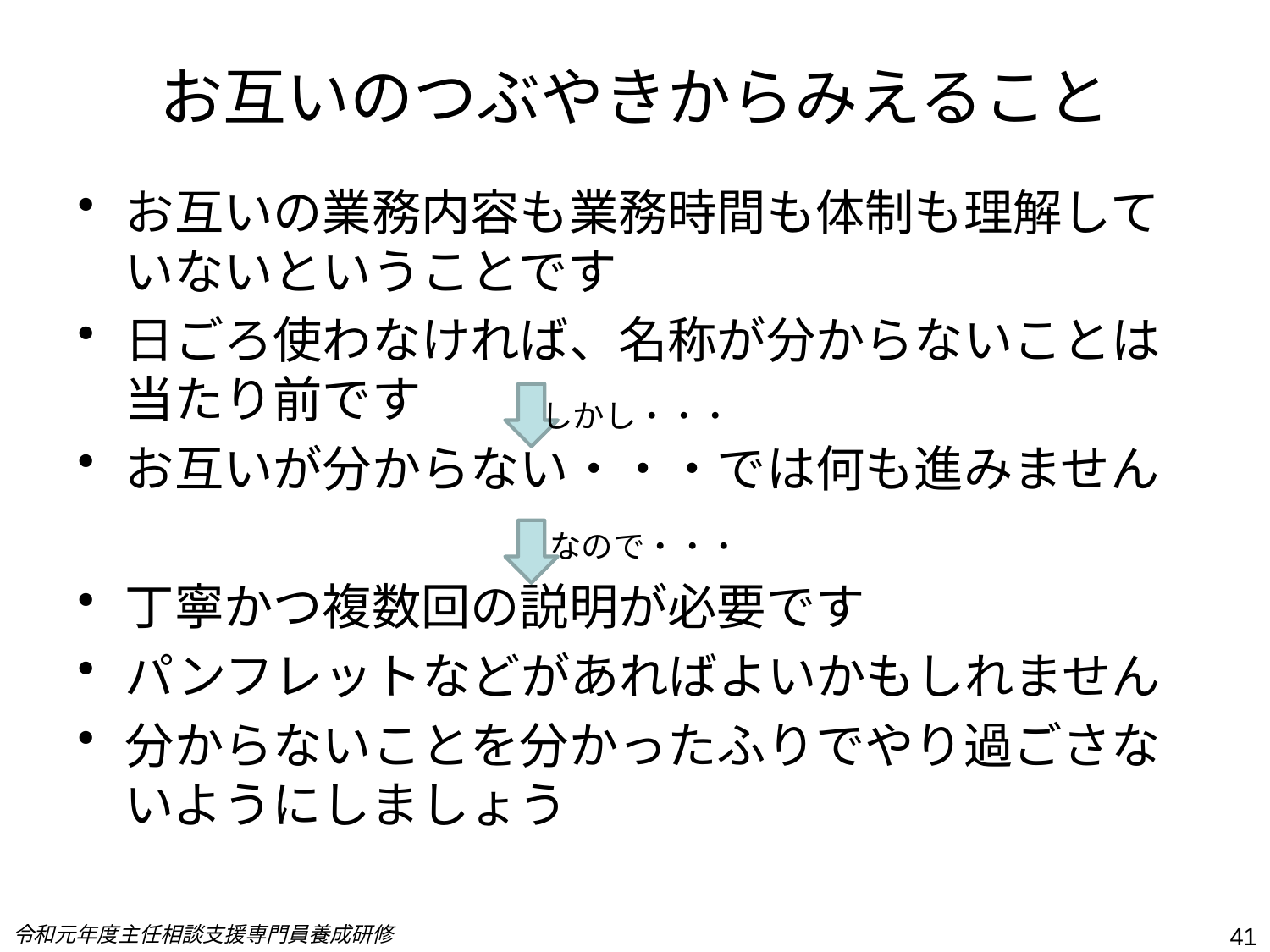

# お互いのつぶやきからみえること
お互いの業務内容も業務時間も体制も理解していないということです
日ごろ使わなければ、名称が分からないことは当たり前です
お互いが分からない・・・では何も進みません

丁寧かつ複数回の説明が必要です
パンフレットなどがあればよいかもしれません
分からないことを分かったふりでやり過ごさないようにしましょう

しかし・・・

なので・・・
令和元年度主任相談支援専門員養成研修
41